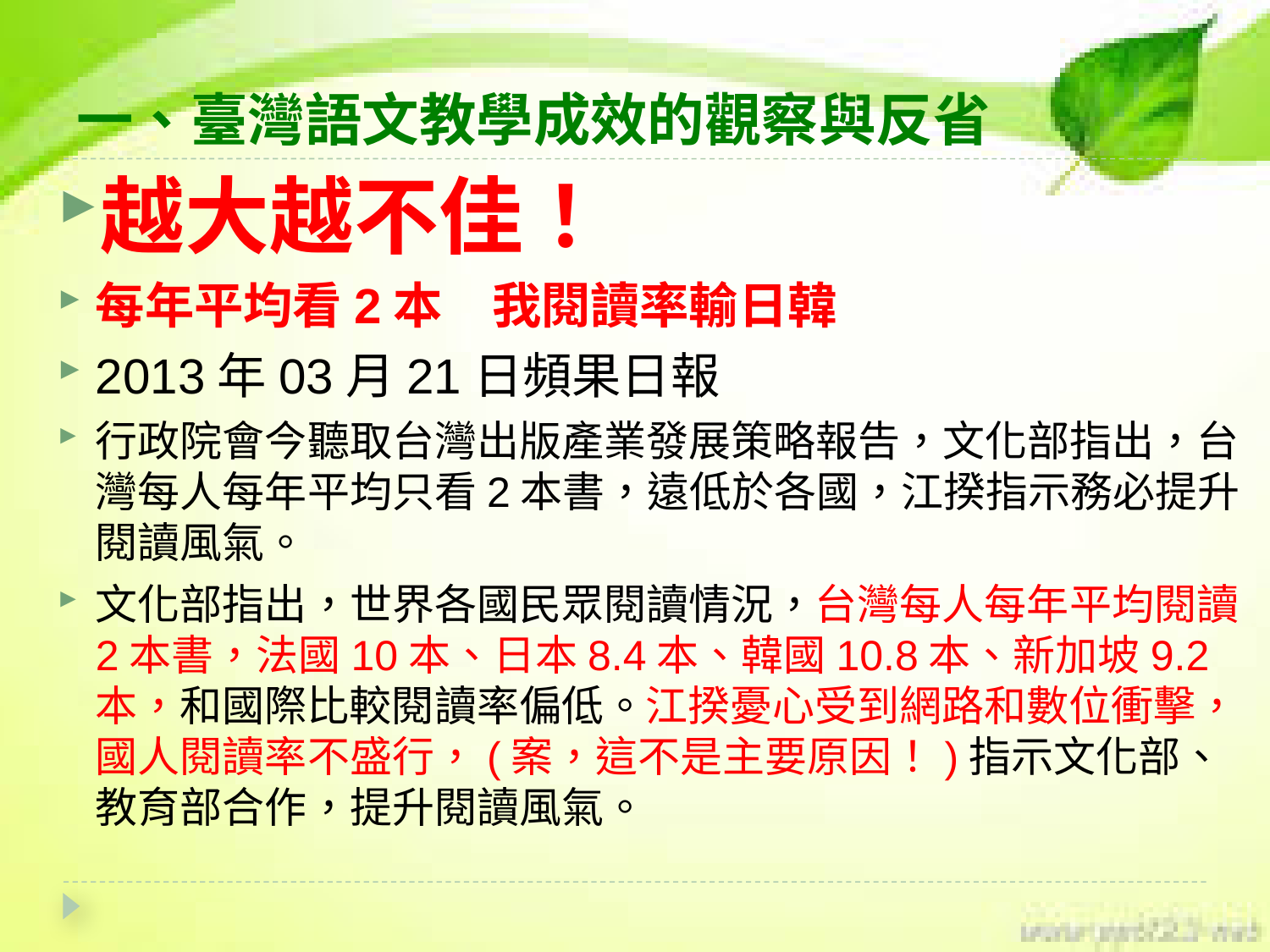

# 一、臺灣語文教學成效的觀察與反省
越大越不佳！
每年平均看2本　我閱讀率輸日韓
2013年03月21日頻果日報
行政院會今聽取台灣出版產業發展策略報告，文化部指出，台灣每人每年平均只看2本書，遠低於各國，江揆指示務必提升閱讀風氣。
文化部指出，世界各國民眾閱讀情況，台灣每人每年平均閱讀2本書，法國10本、日本8.4本、韓國10.8本、新加坡9.2本，和國際比較閱讀率偏低。江揆憂心受到網路和數位衝擊，國人閱讀率不盛行，(案，這不是主要原因！)指示文化部、教育部合作，提升閱讀風氣。